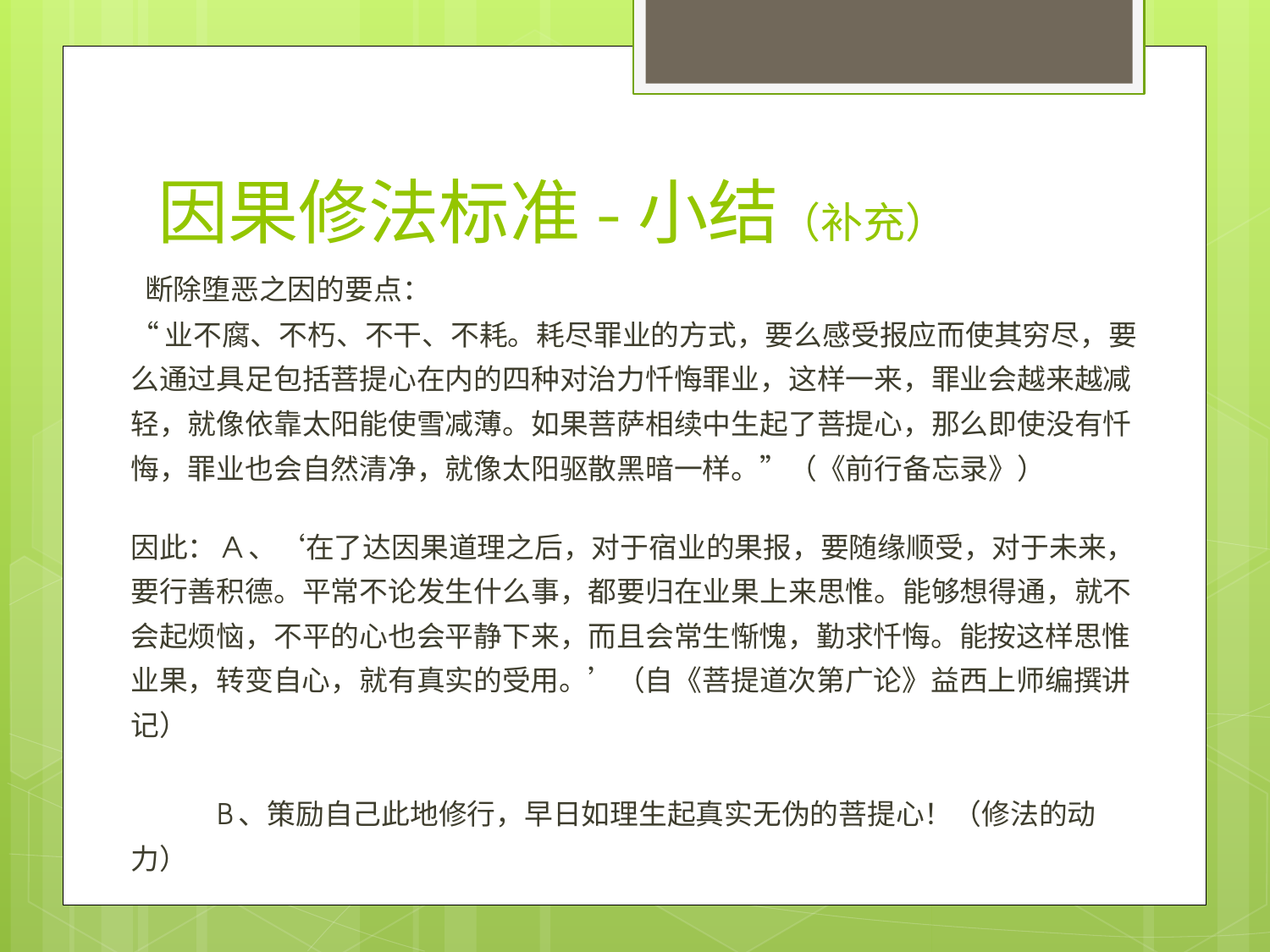

# 因果修法标准-小结（补充）
 断除堕恶之因的要点：
“业不腐、不朽、不干、不耗。耗尽罪业的方式，要么感受报应而使其穷尽，要么通过具足包括菩提心在内的四种对治力忏悔罪业，这样一来，罪业会越来越减轻，就像依靠太阳能使雪减薄。如果菩萨相续中生起了菩提心，那么即使没有忏悔，罪业也会自然清净，就像太阳驱散黑暗一样。”（《前行备忘录》）

因此：A、‘在了达因果道理之后，对于宿业的果报，要随缘顺受，对于未来，要行善积德。平常不论发生什么事，都要归在业果上来思惟。能够想得通，就不会起烦恼，不平的心也会平静下来，而且会常生惭愧，勤求忏悔。能按这样思惟业果，转变自心，就有真实的受用。’（自《菩提道次第广论》益西上师编撰讲记）

           B、策励自己此地修行，早日如理生起真实无伪的菩提心！（修法的动力）